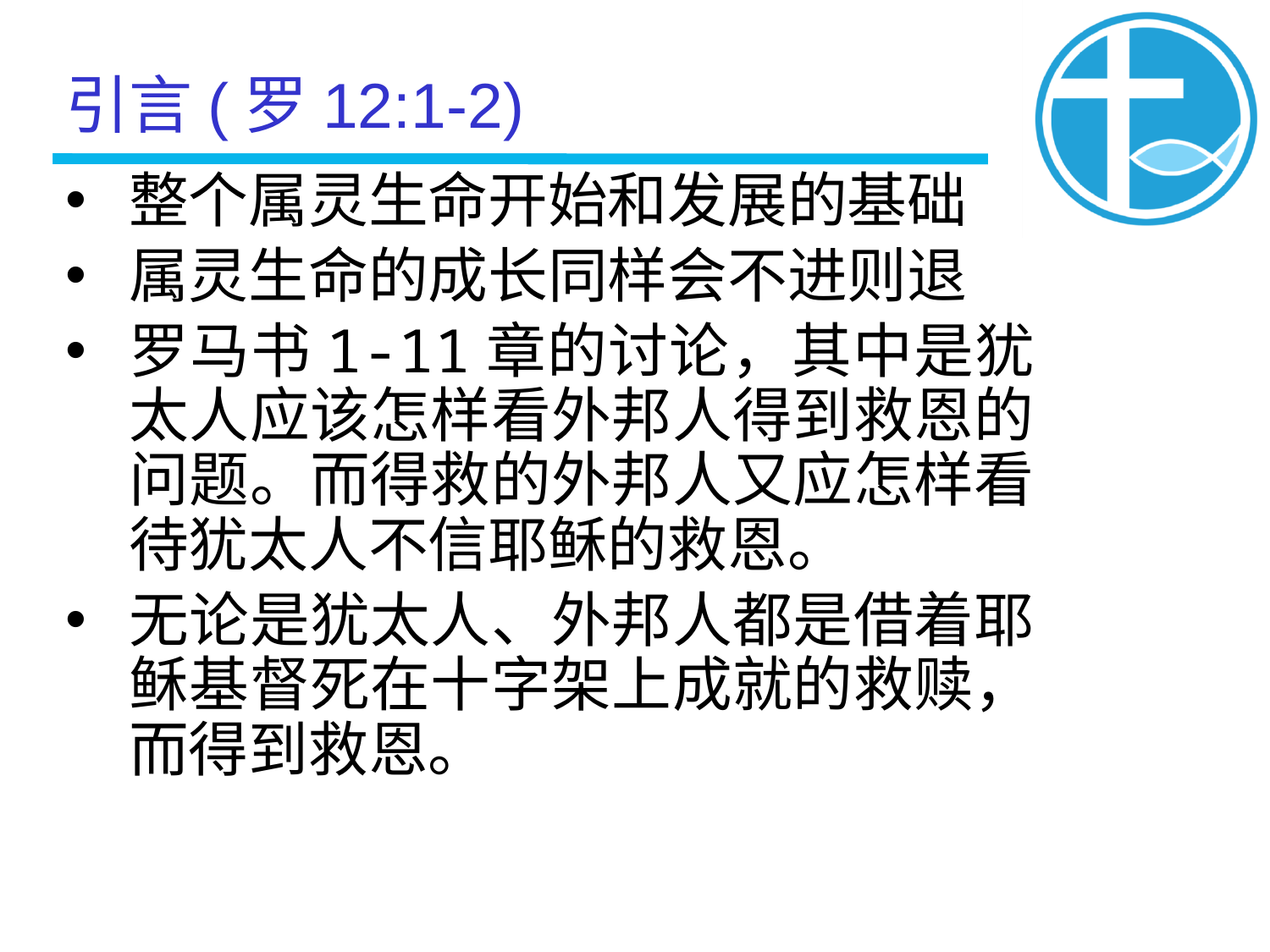

引言(罗12:1-2)

整个属灵生命开始和发展的基础
属灵生命的成长同样会不进则退
罗马书1-11章的讨论，其中是犹太人应该怎样看外邦人得到救恩的问题。而得救的外邦人又应怎样看待犹太人不信耶稣的救恩。
无论是犹太人、外邦人都是借着耶稣基督死在十字架上成就的救赎，而得到救恩。